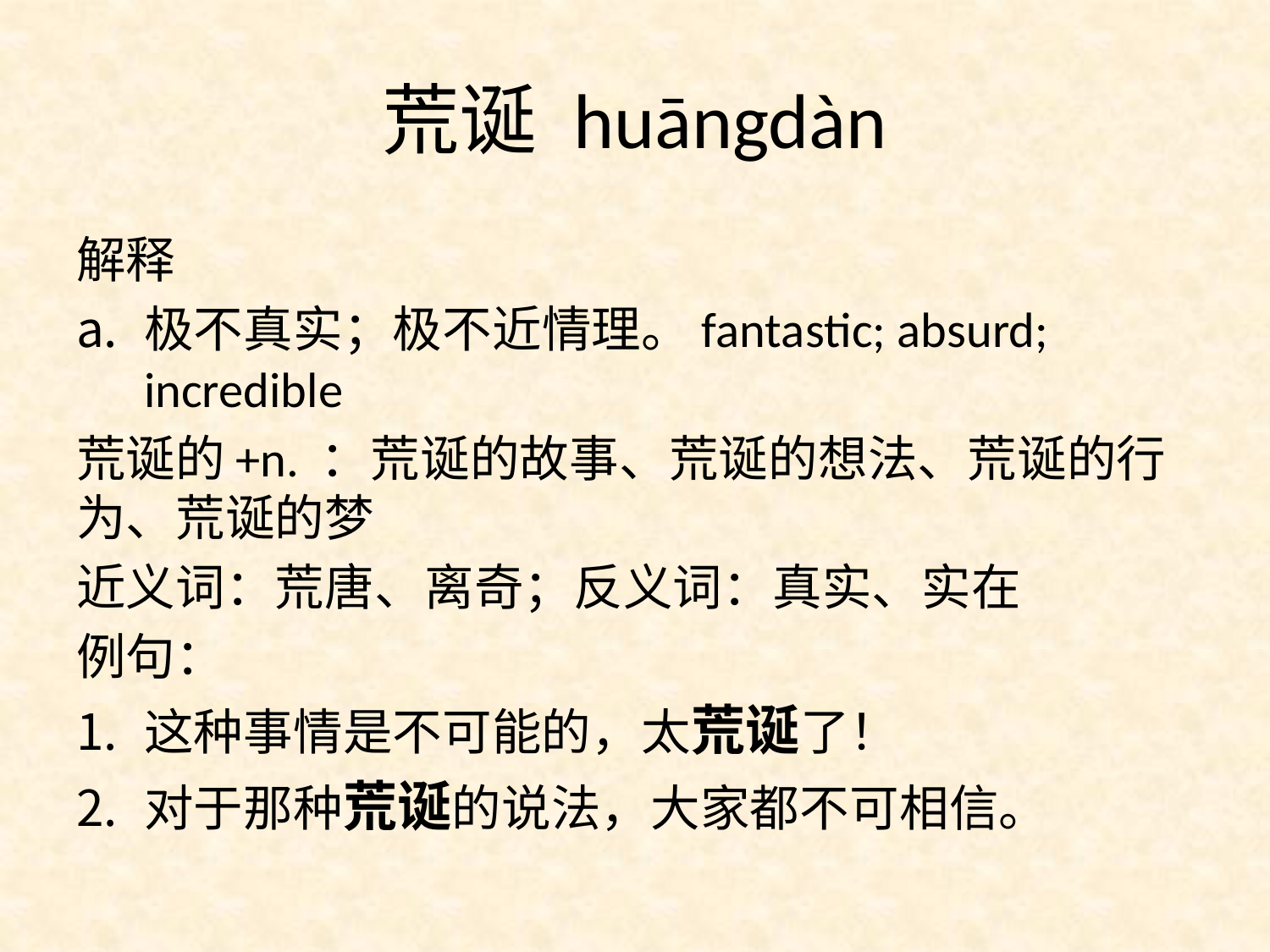

# 荒诞 huāngdàn
解释
极不真实；极不近情理。fantastic; absurd; incredible
荒诞的+n. ：荒诞的故事、荒诞的想法、荒诞的行为、荒诞的梦
近义词：荒唐、离奇；反义词：真实、实在
例句：
这种事情是不可能的，太荒诞了！
对于那种荒诞的说法，大家都不可相信。